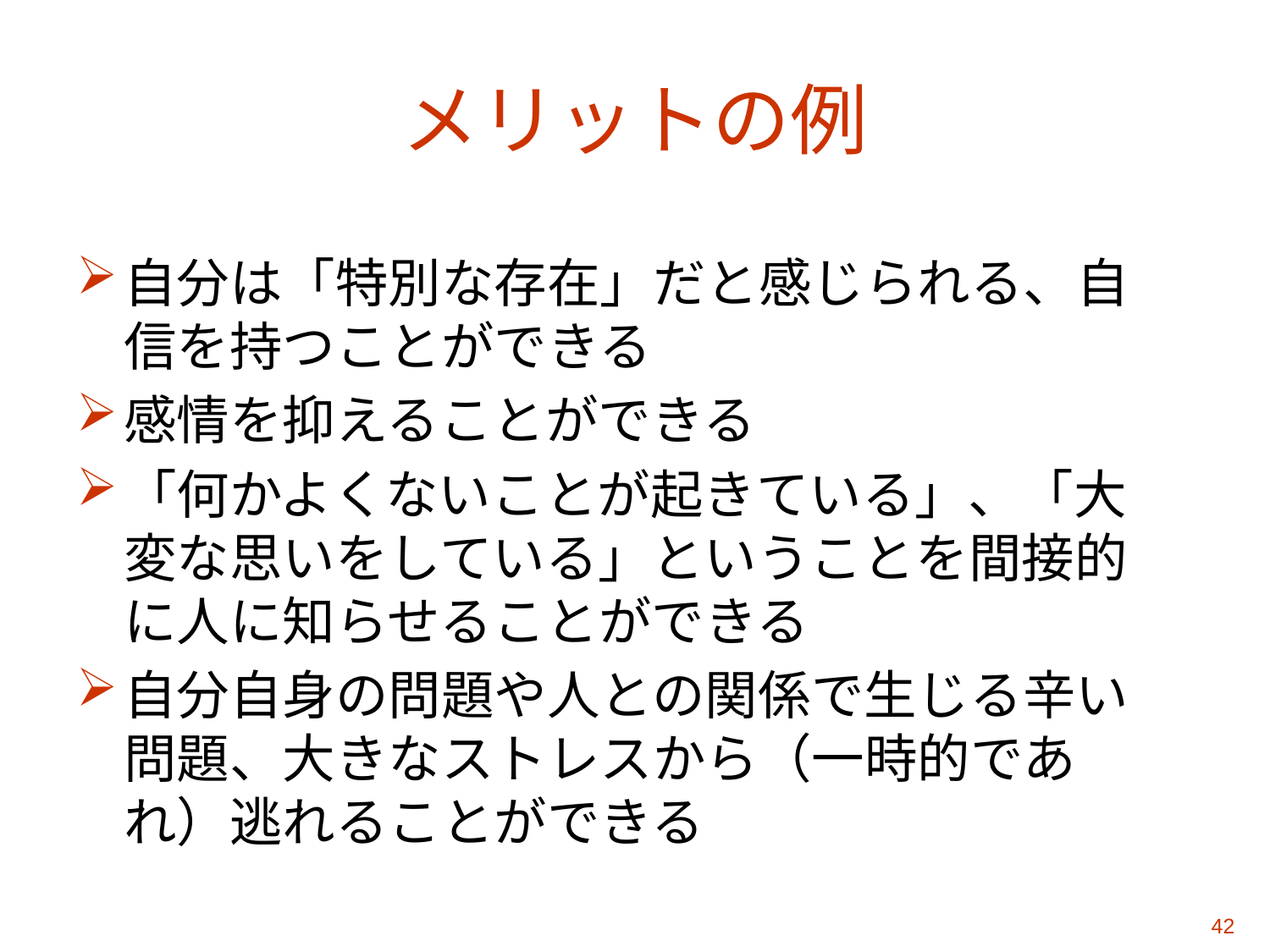

# メリットの例
自分は「特別な存在」だと感じられる、自信を持つことができる
感情を抑えることができる
「何かよくないことが起きている」、「大変な思いをしている」ということを間接的に人に知らせることができる
自分自身の問題や人との関係で生じる辛い問題、大きなストレスから（一時的であれ）逃れることができる

42